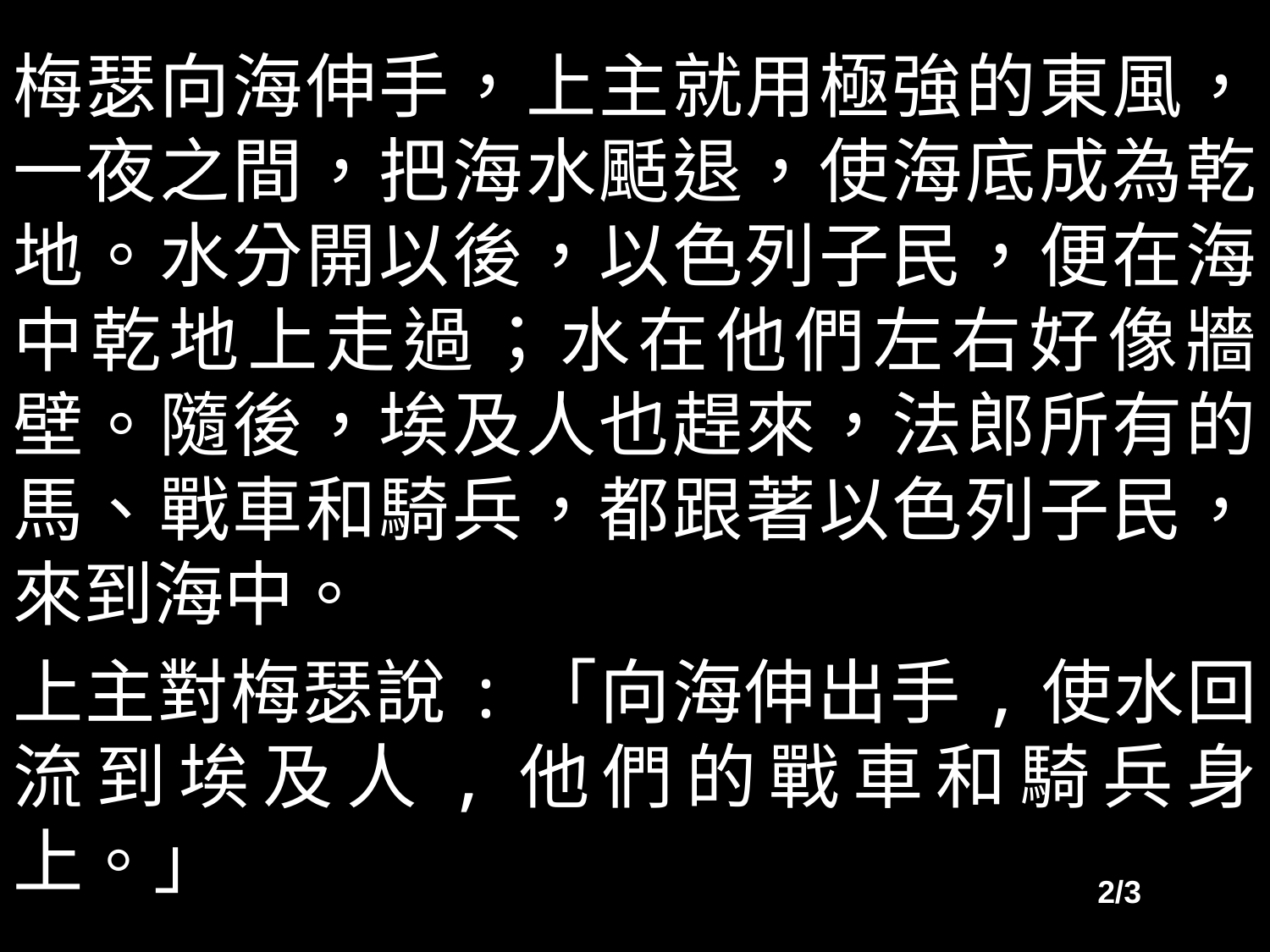

梅瑟向海伸手，上主就用極強的東風，一夜之間，把海水颳退，使海底成為乾地。水分開以後，以色列子民，便在海中乾地上走過；水在他們左右好像牆壁。隨後，埃及人也趕來，法郎所有的馬、戰車和騎兵，都跟著以色列子民，來到海中。
上主對梅瑟說:「向海伸出手,使水回流到埃及人,他們的戰車和騎兵身上。」

2/3